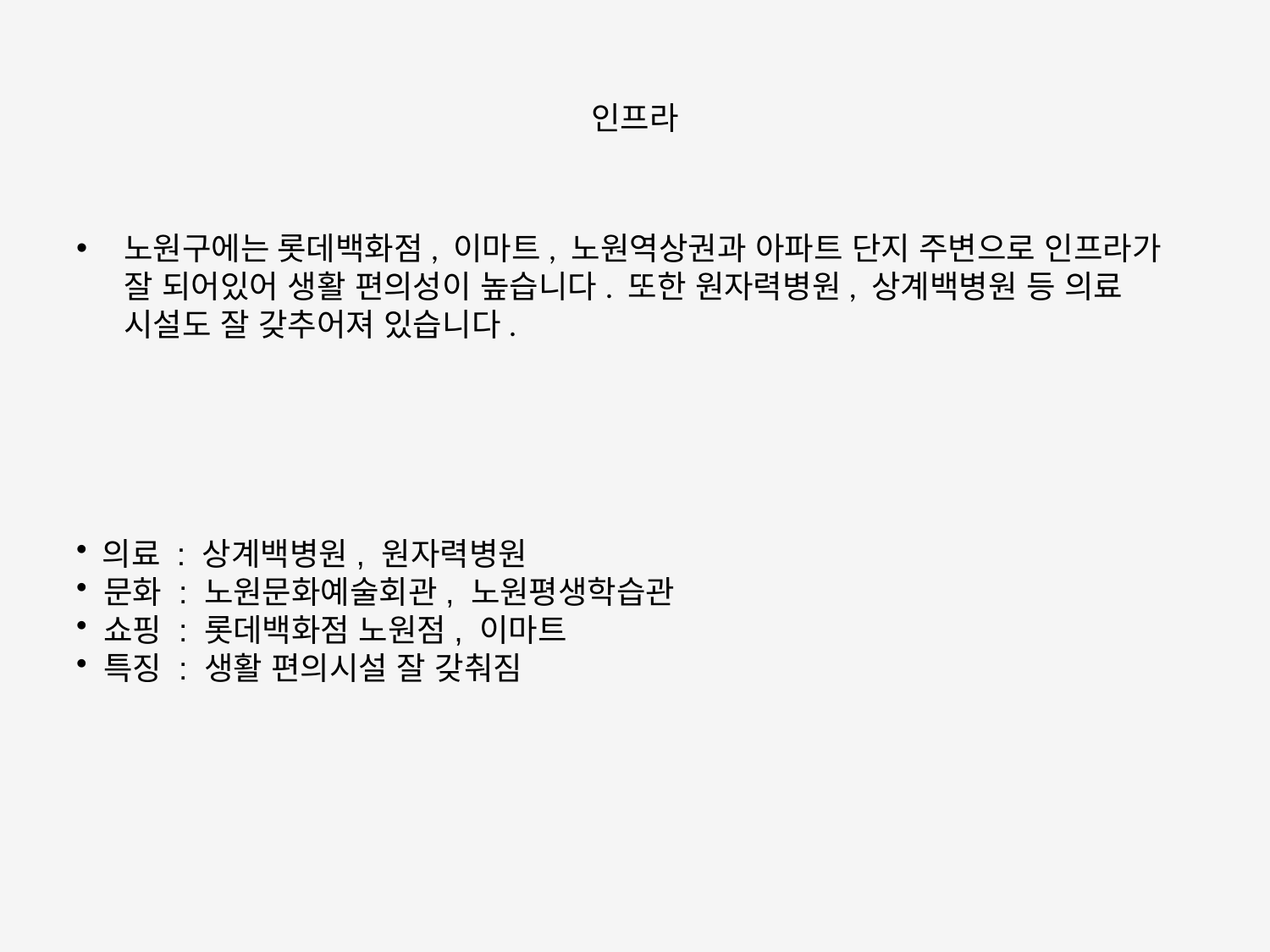

# 인프라
노원구에는 롯데백화점, 이마트, 노원역상권과 아파트 단지 주변으로 인프라가 잘 되어있어 생활 편의성이 높습니다. 또한 원자력병원, 상계백병원 등 의료 시설도 잘 갖추어져 있습니다.
 의료 : 상계백병원, 원자력병원
 문화 : 노원문화예술회관, 노원평생학습관
 쇼핑 : 롯데백화점 노원점, 이마트
 특징 : 생활 편의시설 잘 갖춰짐